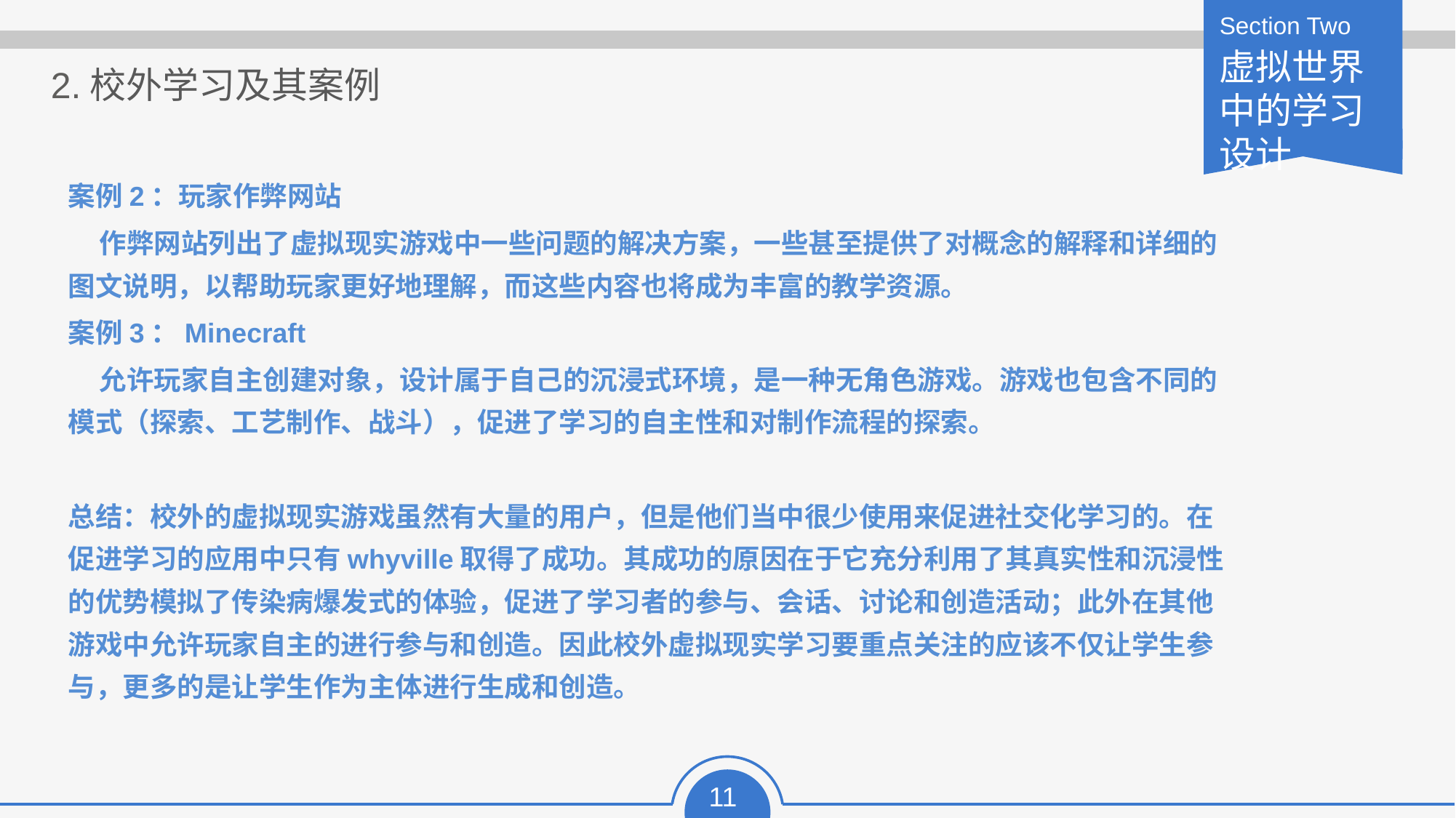

2.校外学习及其案例
案例2：玩家作弊网站
    作弊网站列出了虚拟现实游戏中一些问题的解决方案，一些甚至提供了对概念的解释和详细的图文说明，以帮助玩家更好地理解，而这些内容也将成为丰富的教学资源。
案例3：Minecraft
    允许玩家自主创建对象，设计属于自己的沉浸式环境，是一种无角色游戏。游戏也包含不同的模式（探索、工艺制作、战斗），促进了学习的自主性和对制作流程的探索。

总结：校外的虚拟现实游戏虽然有大量的用户，但是他们当中很少使用来促进社交化学习的。在促进学习的应用中只有whyville取得了成功。其成功的原因在于它充分利用了其真实性和沉浸性的优势模拟了传染病爆发式的体验，促进了学习者的参与、会话、讨论和创造活动；此外在其他游戏中允许玩家自主的进行参与和创造。因此校外虚拟现实学习要重点关注的应该不仅让学生参与，更多的是让学生作为主体进行生成和创造。